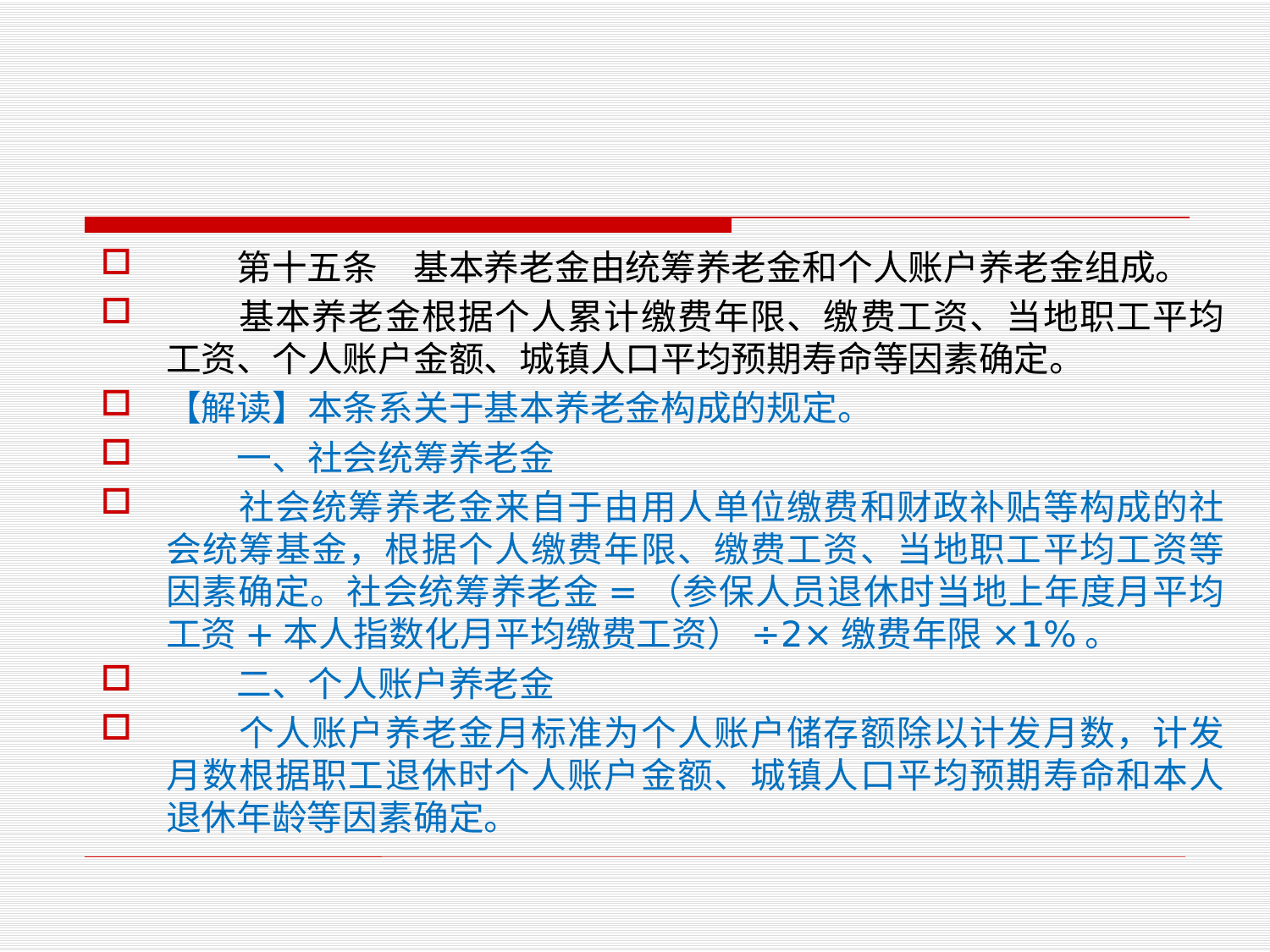

第十五条　基本养老金由统筹养老金和个人账户养老金组成。
　　基本养老金根据个人累计缴费年限、缴费工资、当地职工平均工资、个人账户金额、城镇人口平均预期寿命等因素确定。
【解读】本条系关于基本养老金构成的规定。
　　一、社会统筹养老金
　　社会统筹养老金来自于由用人单位缴费和财政补贴等构成的社会统筹基金，根据个人缴费年限、缴费工资、当地职工平均工资等因素确定。社会统筹养老金=（参保人员退休时当地上年度月平均工资+本人指数化月平均缴费工资）÷2×缴费年限×1%。
　　二、个人账户养老金
　　个人账户养老金月标准为个人账户储存额除以计发月数，计发月数根据职工退休时个人账户金额、城镇人口平均预期寿命和本人退休年龄等因素确定。